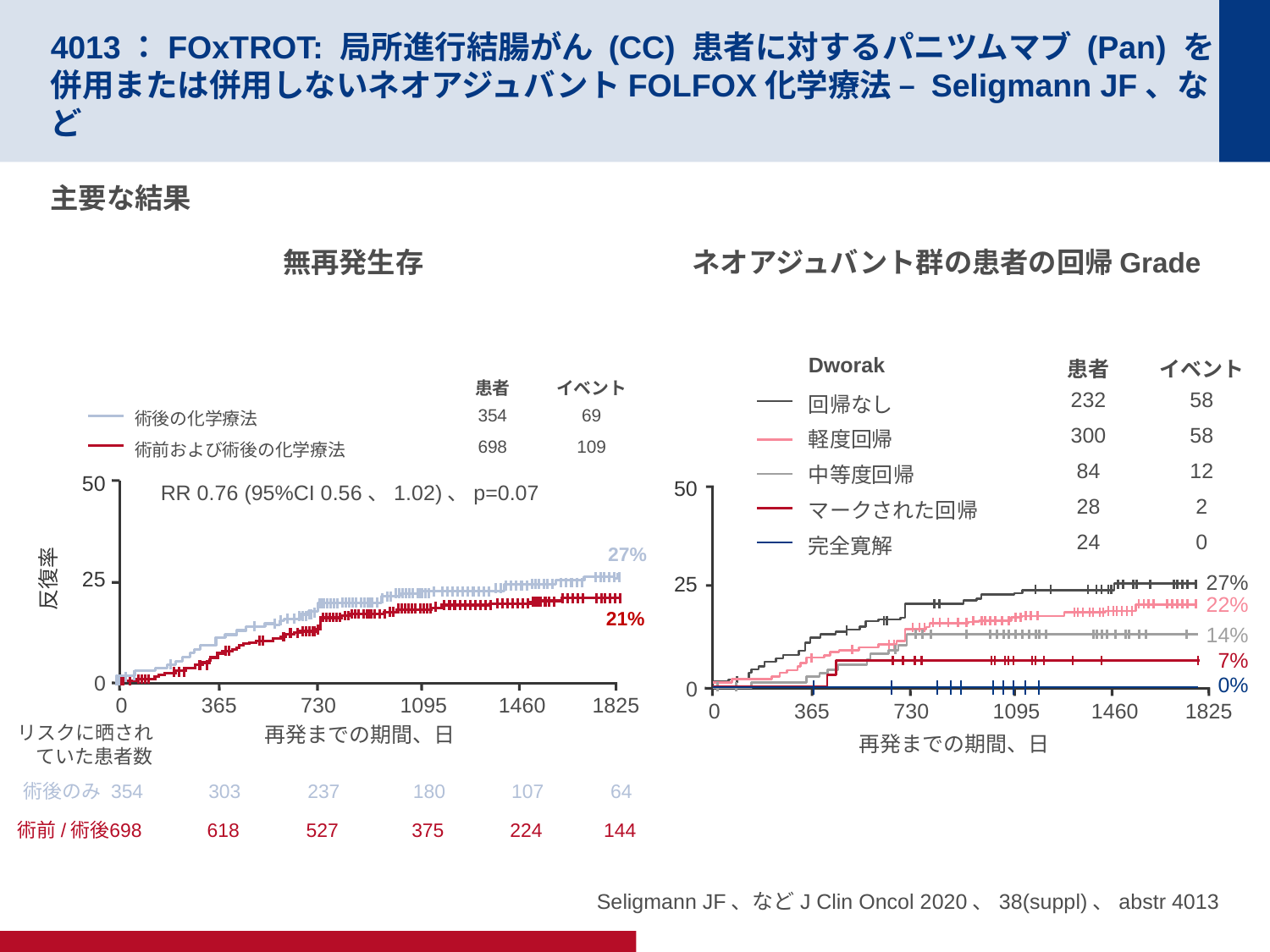

# 4013：FOxTROT: 局所進行結腸がん (CC) 患者に対するパニツムマブ (Pan) を併用または併用しないネオアジュバントFOLFOX化学療法 – Seligmann JF、など
主要な結果
無再発生存
ネオアジュバント群の患者の回帰Grade
| Dworak | 患者 | イベント |
| --- | --- | --- |
| 回帰なし | 232 | 58 |
| 軽度回帰 | 300 | 58 |
| 中等度回帰 | 84 | 12 |
| マークされた回帰 | 28 | 2 |
| 完全寛解 | 24 | 0 |
|  | 患者 | イベント |
| --- | --- | --- |
| 術後の化学療法 | 354 | 69 |
| 術前および術後の化学療法 | 698 | 109 |
50

25
反復率
0

0
365
730
1095
1460
1825
50

27%
25

22%
14%
7%
0%
0

0
365
730
1095
1460
1825
再発までの期間、日
RR 0.76 (95%CI 0.56、1.02)、p=0.07

27%

21%
再発までの期間、日
リスクに晒されていた患者数
術後のみ
354
303
237
180
107
64
術前/術後
698
618
527
375
224
144
Seligmann JF、などJ Clin Oncol 2020、38(suppl)、abstr 4013